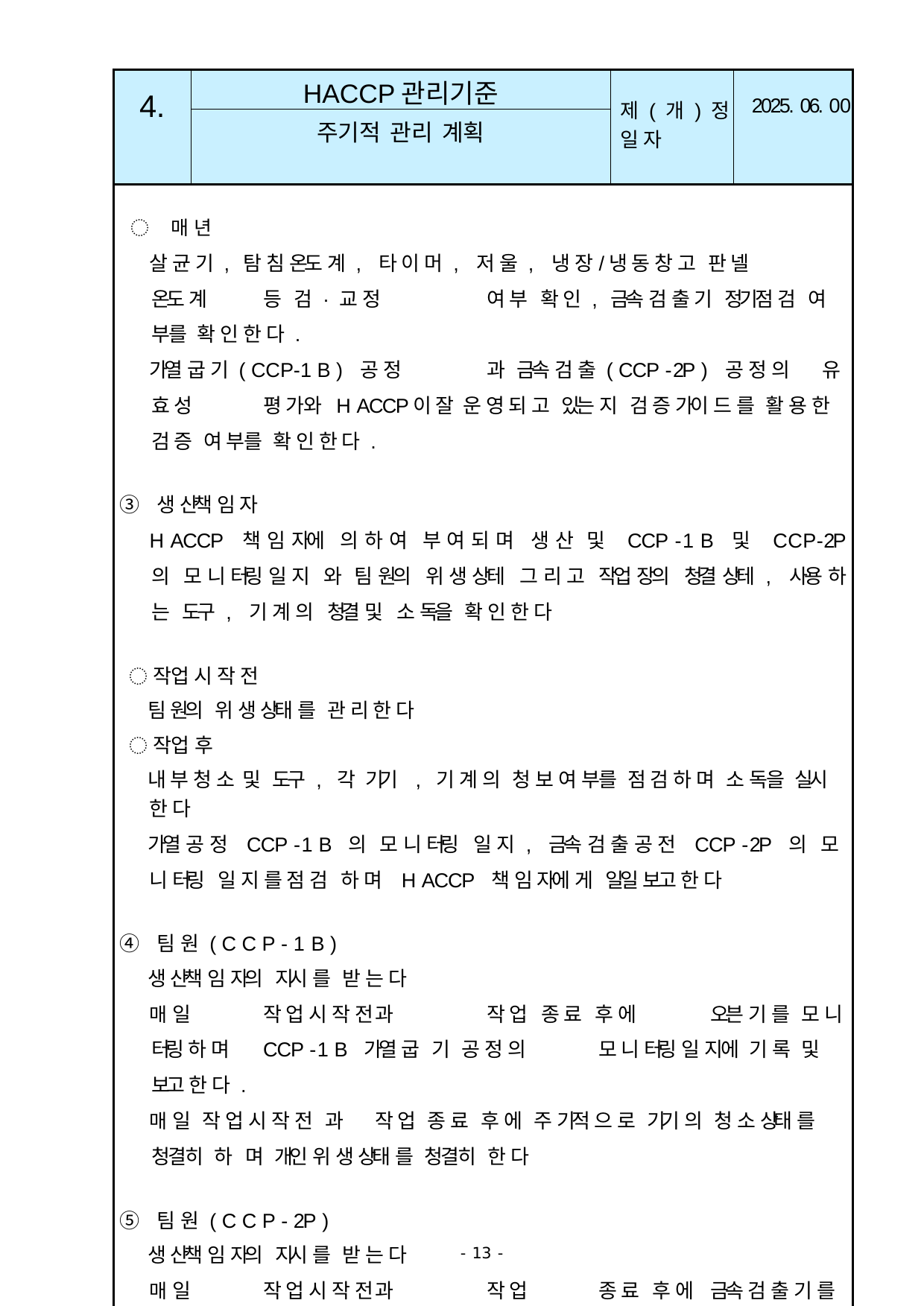

| 4. | HACCP관리기준 | 제 ( 개 ) 정 일 자 | 2025. 06. 00 |
| --- | --- | --- | --- |
|  | 주기적 관리 계획 |  |  |
| ◌ 매 년 살 균 기 , 탐 침 온도 계 , 타 이 머 , 저 울 , 냉 장/냉 동 창 고 판 넬 온도 계 등 검 · 교 정 여 부 확 인 , 금속 검 출 기 정기점 검 여 부를 확 인 한 다 . 가열 굽 기 ( CCP-1 B ) 공 정 과 금속 검 출 ( CCP -2P ) 공 정 의 유 효 성 평 가와 H ACCP이 잘 운 영 되 고 있는 지 검 증 가이 드 를 활 용 한 검 증 여 부를 확 인 한 다 . ③ 생 산책 임 자 H ACCP 책 임 자에 의 하 여 부 여 되 며 생 산 및 CCP -1 B 및 CCP-2P 의 모 니 터링 일 지 와 팀 원의 위 생 상테 그 리 고 작업 장의 청결 상테 , 사용 하 는 도구 , 기 계 의 청결 및 소 독을 확 인 한 다 ◌작업 시 작 전 팀 원의 위 생 상태 를 관 리 한 다 ◌작업 후 내 부 청 소 및 도구 , 각 기기 , 기 계 의 청 보 여 부를 점 검 하 며 소 독을 실시 한 다 가열 공 정 CCP -1 B 의 모 니 터링 일 지 , 금속 검 출 공 전 CCP -2P 의 모 니 터링 일 지 를 점 검 하 며 H ACCP 책 임 자에 게 일일 보고 한 다 ④ 팀 원 ( C C P - 1 B ) 생 산책 임 자의 지시 를 받 는 다 매 일 작 업 시 작 전 과 작 업 종 료 후 에 오븐 기 를 모 니 터링 하 며 CCP -1 B 가열 굽 기 공 정 의 모 니 터링 일 지에 기 록 및 보고 한 다 . 매 일 작 업 시 작 전 과 작 업 종 료 후 에 주 기적 으 로 기기 의 청 소 상태 를 청결히 하 며 개인 위 생 상태 를 청결히 한 다 ⑤ 팀 원 ( C C P - 2P ) 생 산책 임 자의 지시 를 받 는 다 매 일 작 업 시 작 전 과 작 업 종 료 후 에 금속 검 출 기 를 모 니 터링 하 며 CCP -2P 금 속 검 출 공 정 모 니 터링 일 지에 기 록 및 보고 한 다 . 매 일 작 업 시 작 전 과 작 업 종 료 후 에 주 기적 으 로 기기 의 청 소 상태 를 청결히 하 며 개인 위 생 상태 를 청결히 한 다 ⑥ 팀 원 물류 담당 물류 및 원 부 자재 , 완 제 품 출고 를 담당 한 다 원 부자재 재 고 장 , 제 품 수불 을 관리 확인 보 고 한다 |  |  |  |
- 13 -